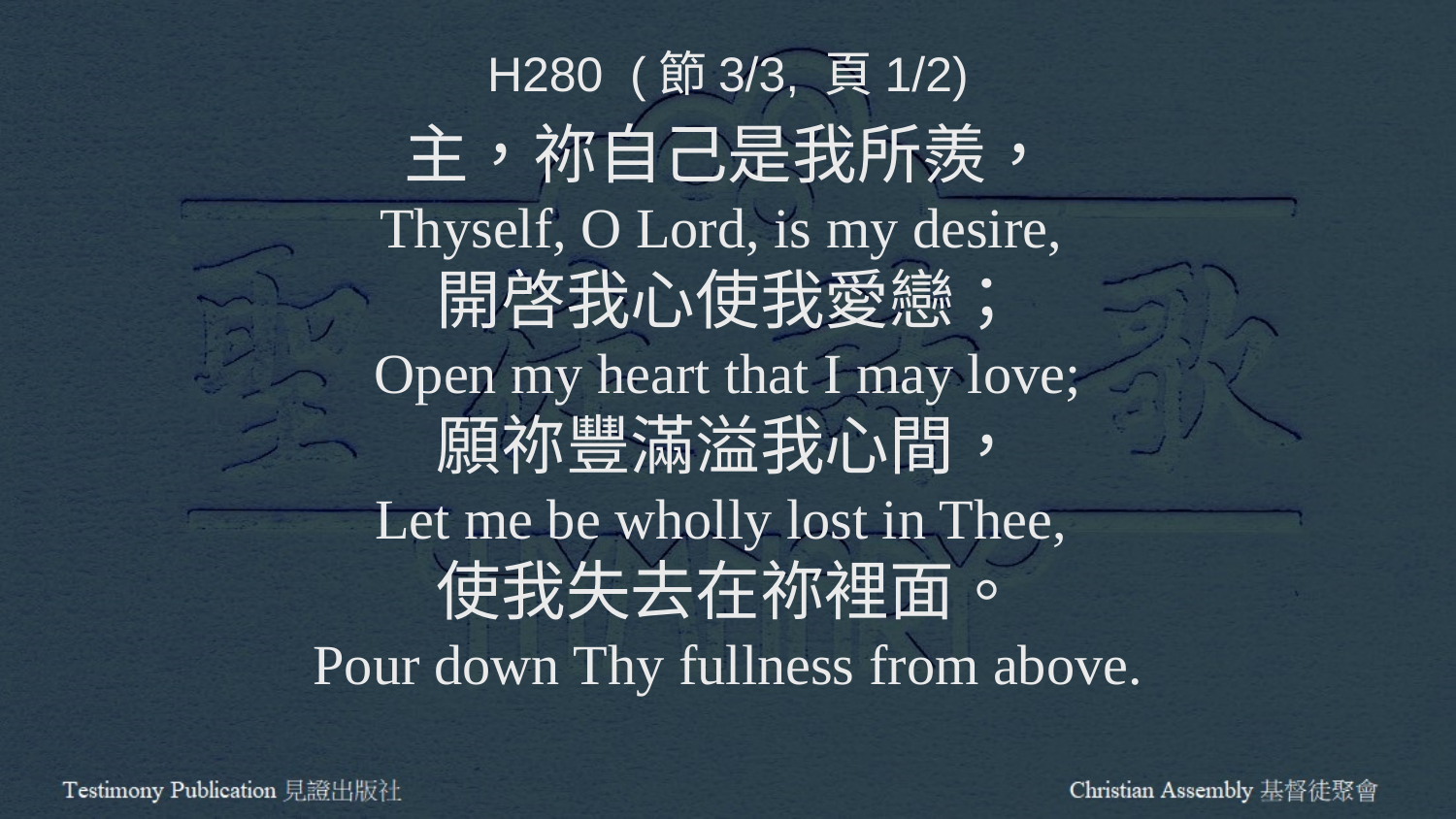

H280  (節3/3, 頁1/2)
主，祢自己是我所羨，
Thyself, O Lord, is my desire,
開啓我心使我愛戀；
Open my heart that I may love;
願祢豐滿溢我心間，
Let me be wholly lost in Thee,
使我失去在祢裡面。
Pour down Thy fullness from above.